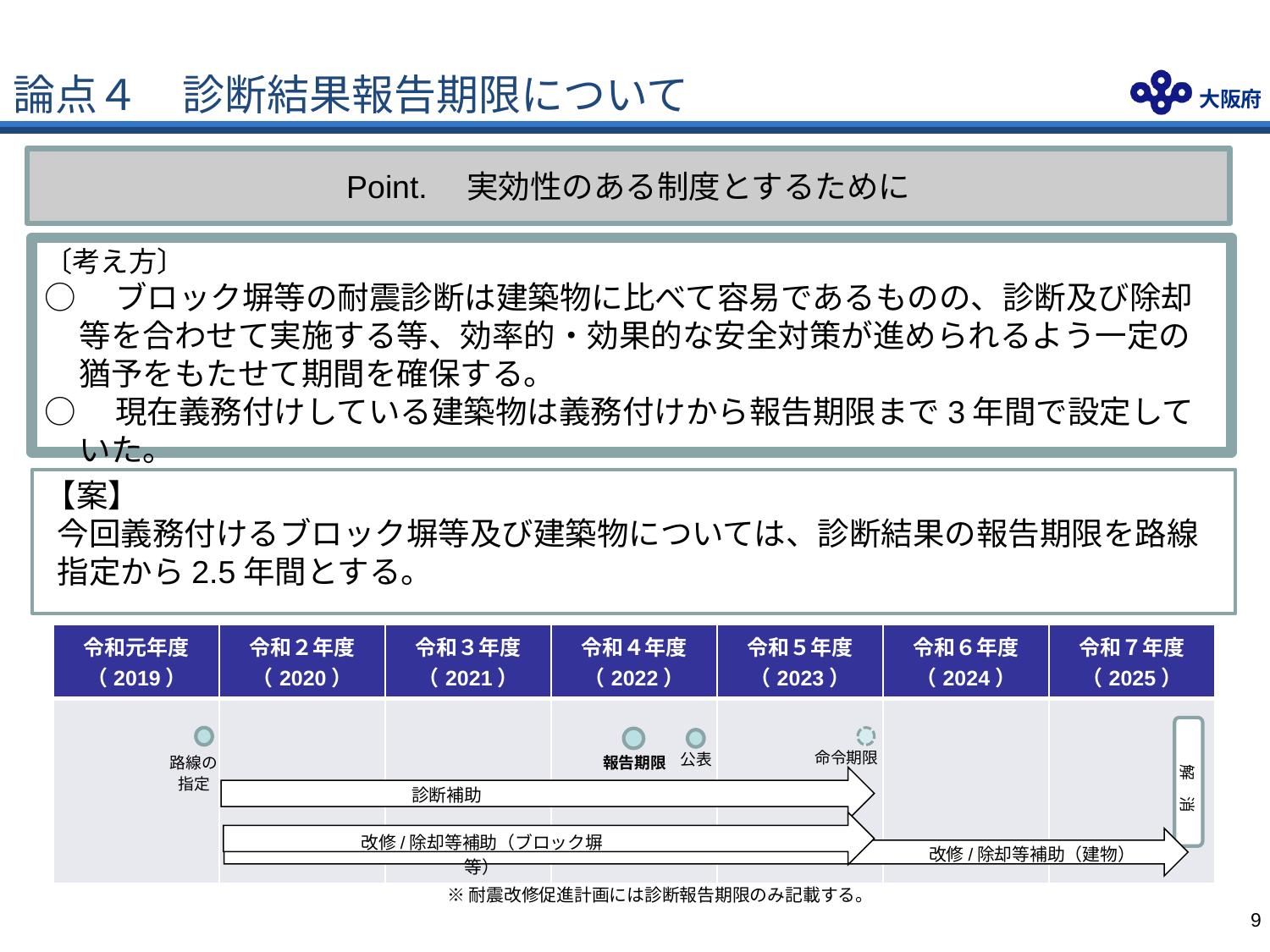

# 論点４　診断結果報告期限について

Point.　実効性のある制度とするために
〔考え方〕
○　ブロック塀等の耐震診断は建築物に比べて容易であるものの、診断及び除却等を合わせて実施する等、効率的・効果的な安全対策が進められるよう一定の猶予をもたせて期間を確保する。
○　現在義務付けしている建築物は義務付けから報告期限まで3年間で設定していた。
【案】
今回義務付けるブロック塀等及び建築物については、診断結果の報告期限を路線指定から2.5年間とする。
| 令和元年度（2019） | 令和２年度（2020） | 令和３年度（2021） | 令和４年度（2022） | 令和５年度（2023） | 令和６年度（2024） | 令和７年度（2025） |
| --- | --- | --- | --- | --- | --- | --- |
|  |  |  |  |  |  |  |
解　消

命令期限
公表
路線の
指定
報告期限

診断補助

改修/除却等補助（ブロック塀等）

改修/除却等補助（建物）
※耐震改修促進計画には診断報告期限のみ記載する。
9